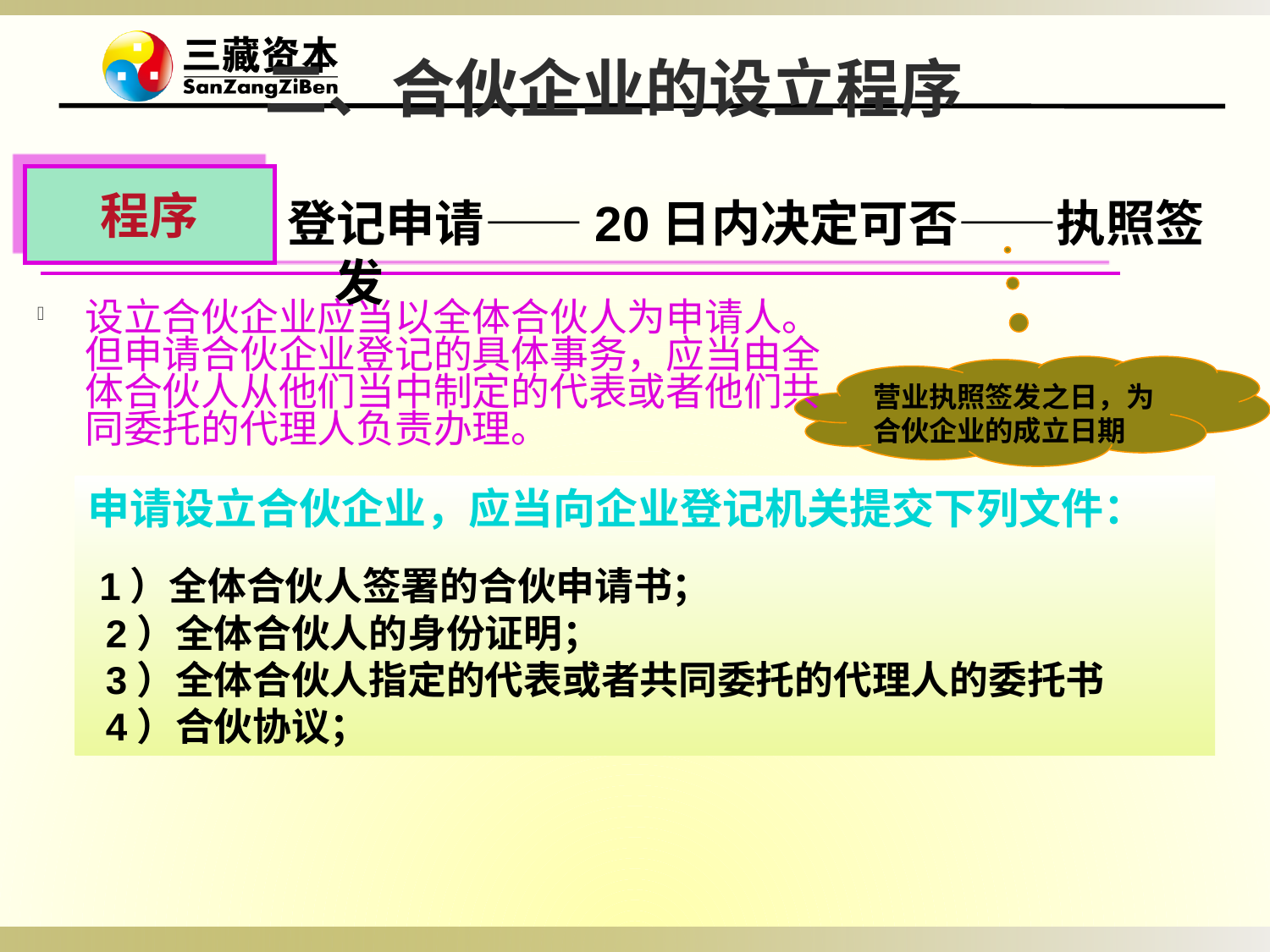

二、合伙企业的设立程序
程序
登记申请——20日内决定可否——执照签发
设立合伙企业应当以全体合伙人为申请人。但申请合伙企业登记的具体事务，应当由全体合伙人从他们当中制定的代表或者他们共同委托的代理人负责办理。
营业执照签发之日，为合伙企业的成立日期
申请设立合伙企业，应当向企业登记机关提交下列文件：
 1）全体合伙人签署的合伙申请书；
 2）全体合伙人的身份证明；
 3）全体合伙人指定的代表或者共同委托的代理人的委托书
 4）合伙协议；